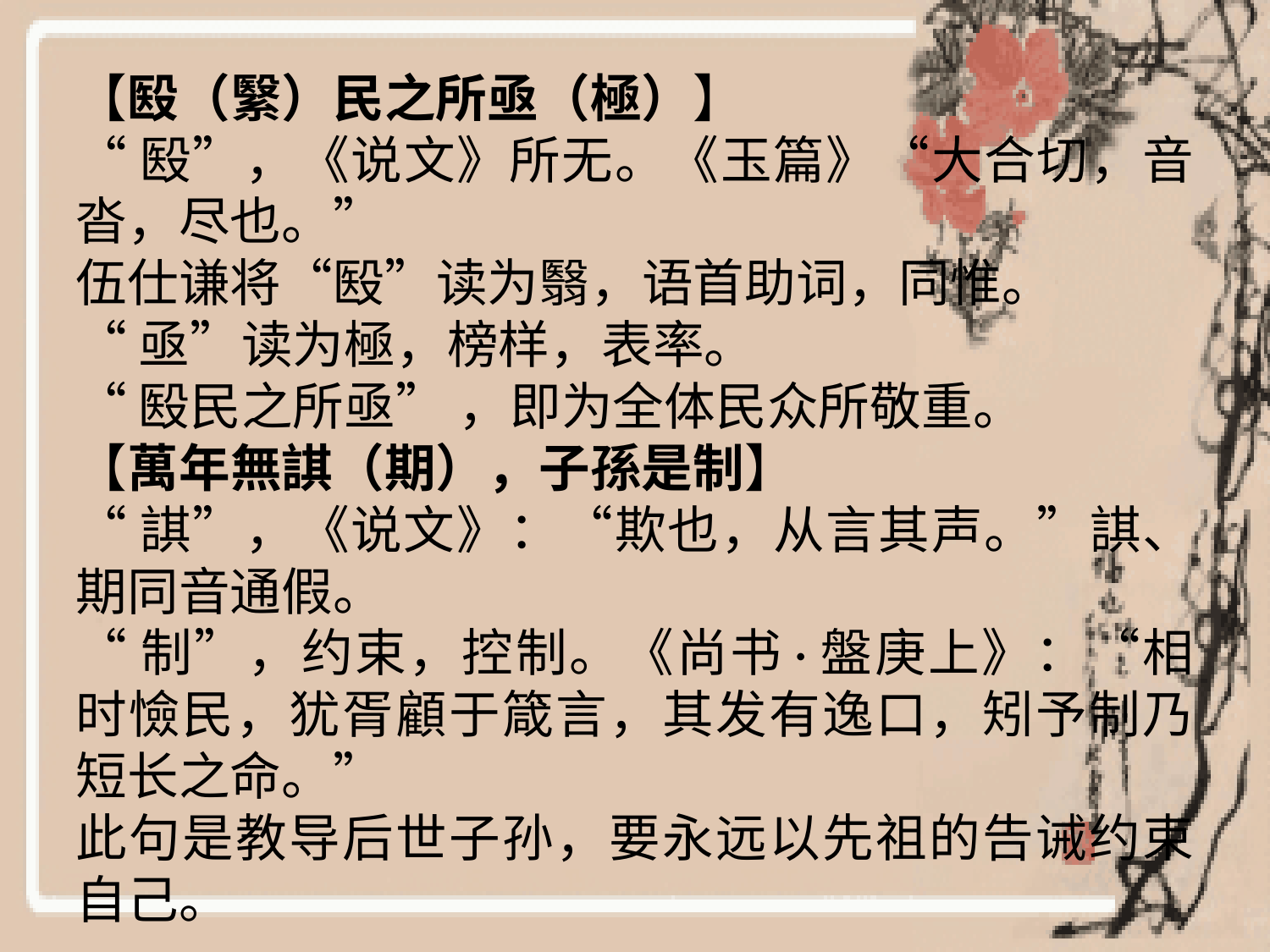

#
【殹（繄）民之所亟（極）】
“殹”，《说文》所无。《玉篇》“大合切，音沓，尽也。”
伍仕谦将“殹”读为翳，语首助词，同惟。
“亟”读为極，榜样，表率。
“殹民之所亟” ，即为全体民众所敬重。
【萬年無諆（期），子孫是制】
“諆”，《说文》：“欺也，从言其声。”諆、期同音通假。
“制”，约束，控制。《尚书·盤庚上》：“相时憸民，犹胥顧于箴言，其发有逸口，矧予制乃短长之命。”
此句是教导后世子孙，要永远以先祖的告诫约束自己。